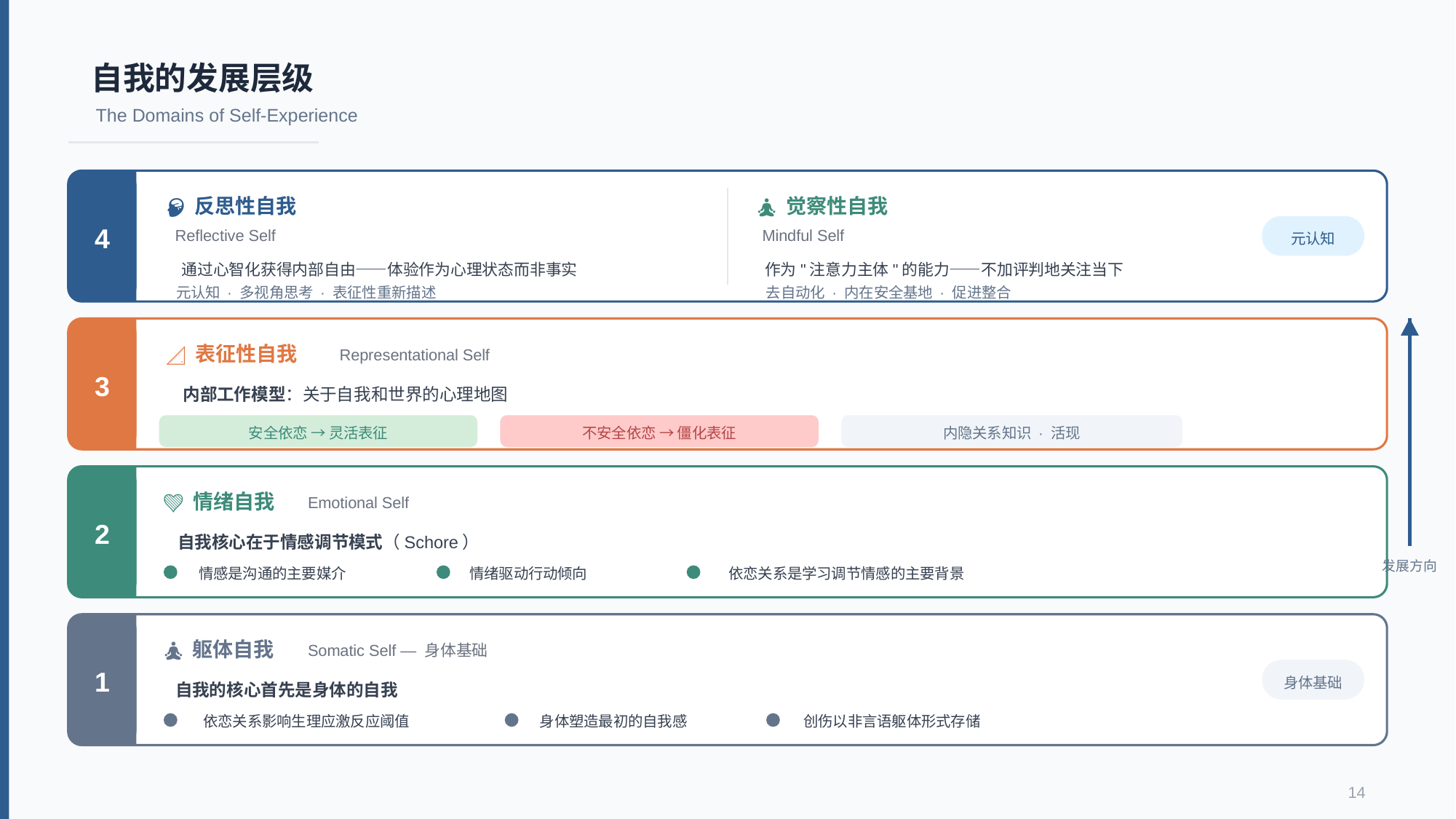

自我的发展层级
The Domains of Self-Experience

🧠 反思性自我
Reflective Self
通过心智化获得内部自由——体验作为心理状态而非事实
元认知 · 多视角思考 · 表征性重新描述
🧘 觉察性自我
Mindful Self
作为"注意力主体"的能力——不加评判地关注当下
去自动化 · 内在安全基地 · 促进整合

4
元认知

📐 表征性自我
Representational Self
内部工作模型：关于自我和世界的心理地图

安全依恋 → 灵活表征
不安全依恋 → 僵化表征
内隐关系知识 · 活现
3

💚 情绪自我
Emotional Self
自我核心在于情感调节模式（Schore）
情感是沟通的主要媒介
情绪驱动行动倾向
依恋关系是学习调节情感的主要背景

2

🧘 躯体自我
Somatic Self — 身体基础
自我的核心首先是身体的自我
依恋关系影响生理应激反应阈值
身体塑造最初的自我感
创伤以非言语躯体形式存储

1
身体基础

发展方向
14